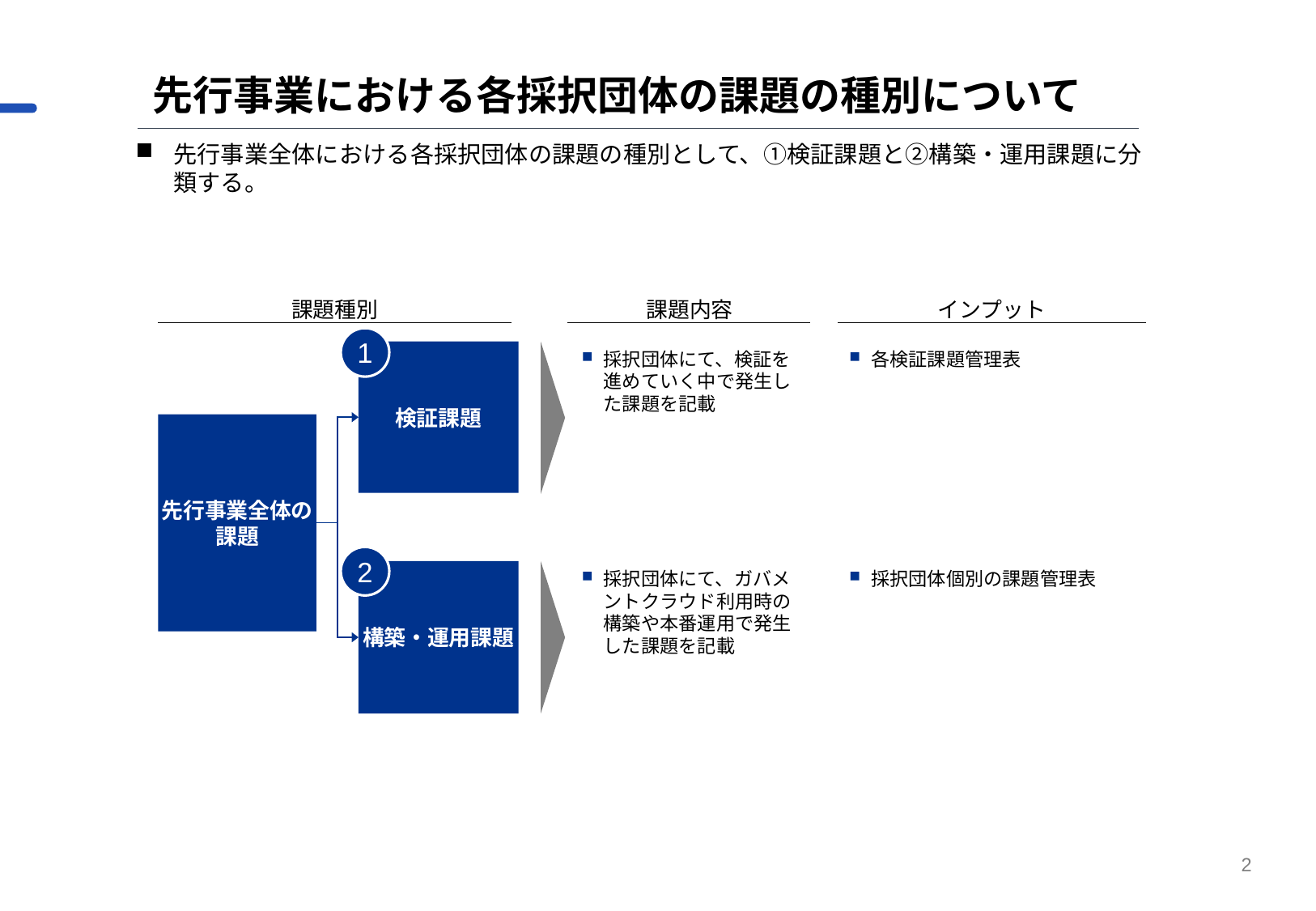

先行事業における各採択団体の課題の種別について
先行事業全体における各採択団体の課題の種別として、①検証課題と②構築・運用課題に分類する。
課題種別
課題内容
インプット
1
検証課題
採択団体にて、検証を進めていく中で発生した課題を記載
各検証課題管理表

先行事業全体の課題
2
構築・運用課題
採択団体にて、ガバメントクラウド利用時の構築や本番運用で発生した課題を記載
採択団体個別の課題管理表

2